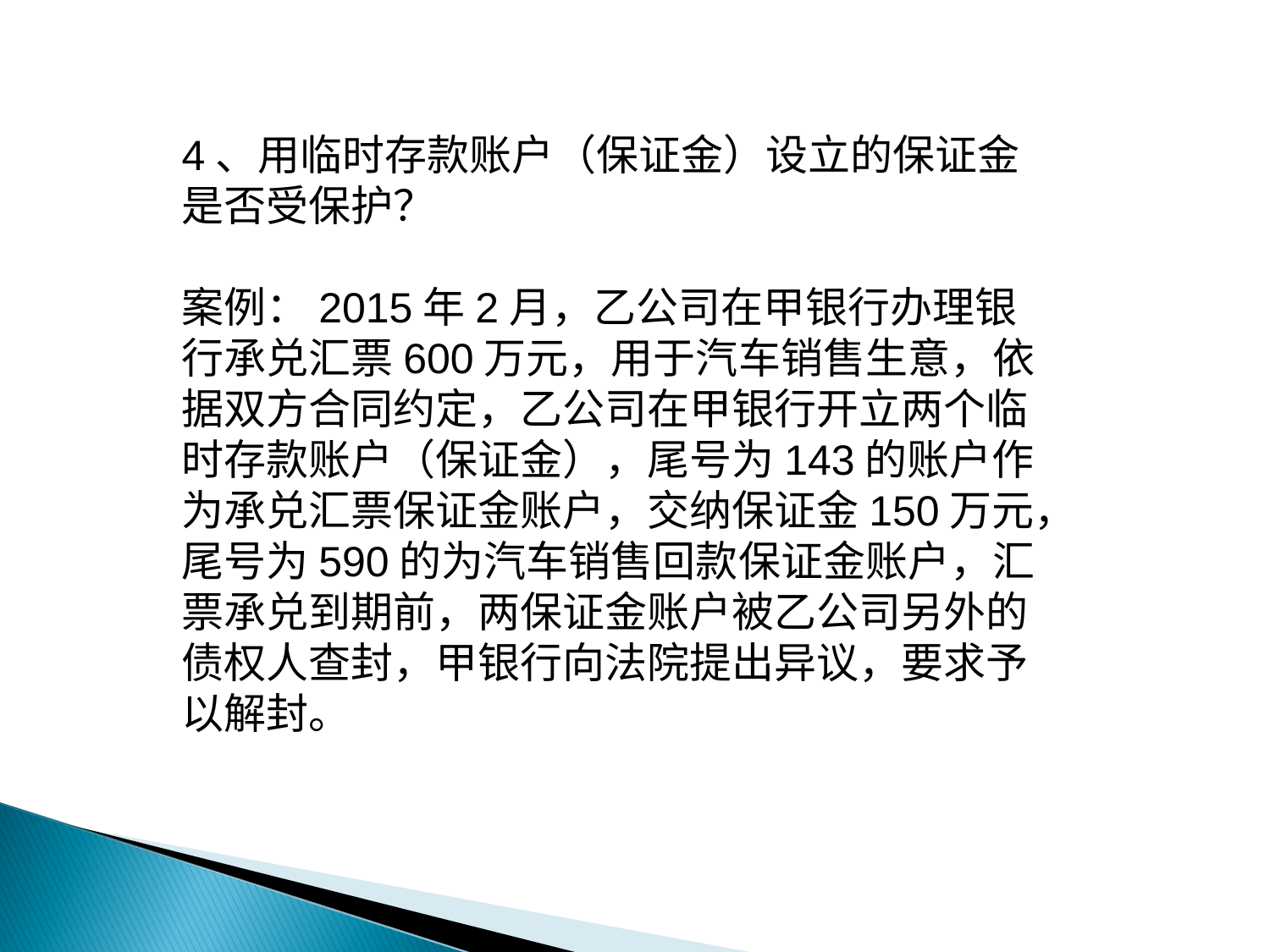

4、用临时存款账户（保证金）设立的保证金是否受保护？

案例：2015年2月，乙公司在甲银行办理银行承兑汇票600万元，用于汽车销售生意，依据双方合同约定，乙公司在甲银行开立两个临时存款账户（保证金），尾号为143的账户作为承兑汇票保证金账户，交纳保证金150万元，尾号为590的为汽车销售回款保证金账户，汇票承兑到期前，两保证金账户被乙公司另外的债权人查封，甲银行向法院提出异议，要求予以解封。